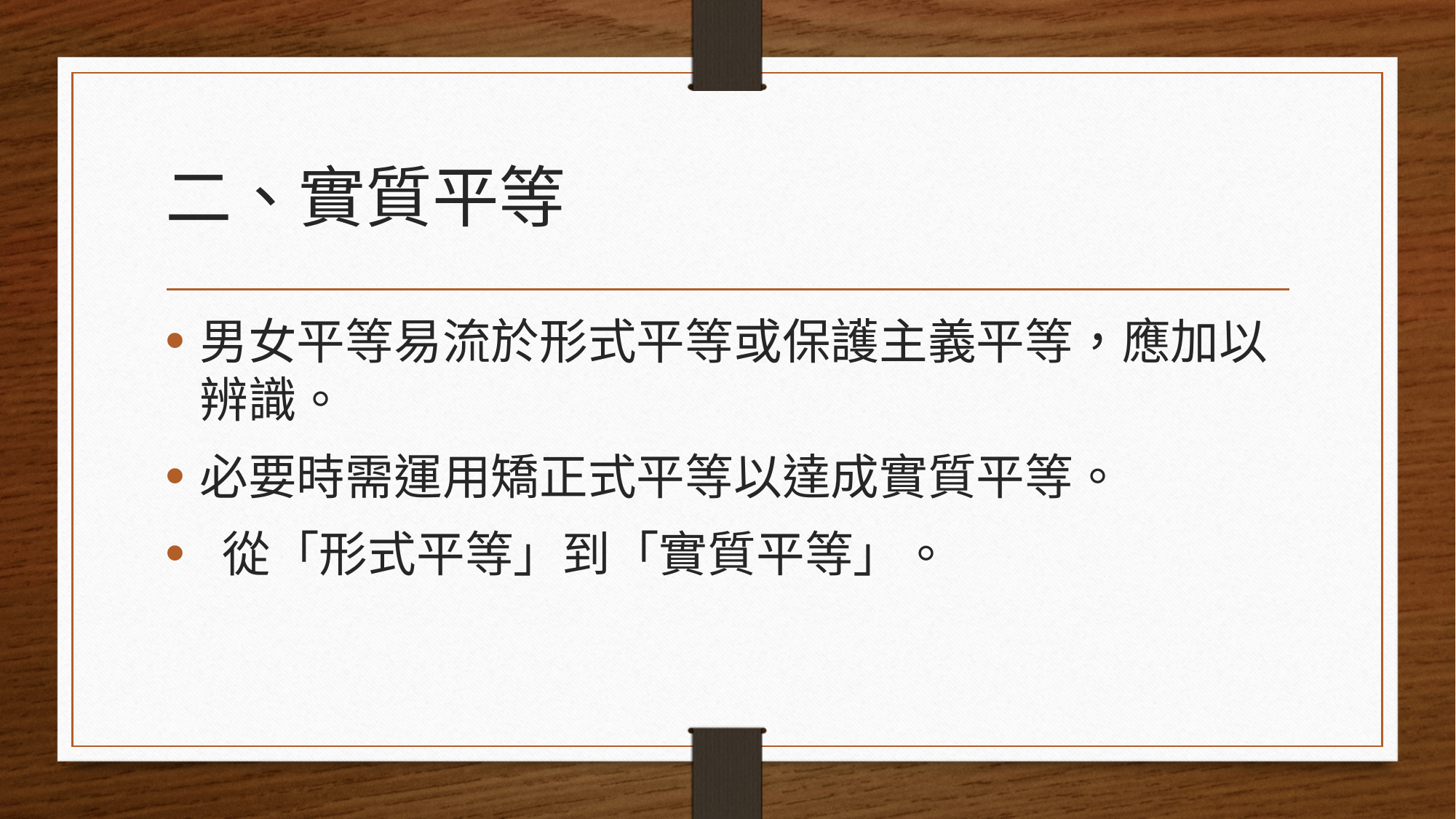

# 二、實質平等
男女平等易流於形式平等或保護主義平等，應加以辨識。
必要時需運用矯正式平等以達成實質平等。
 從「形式平等」到「實質平等」。